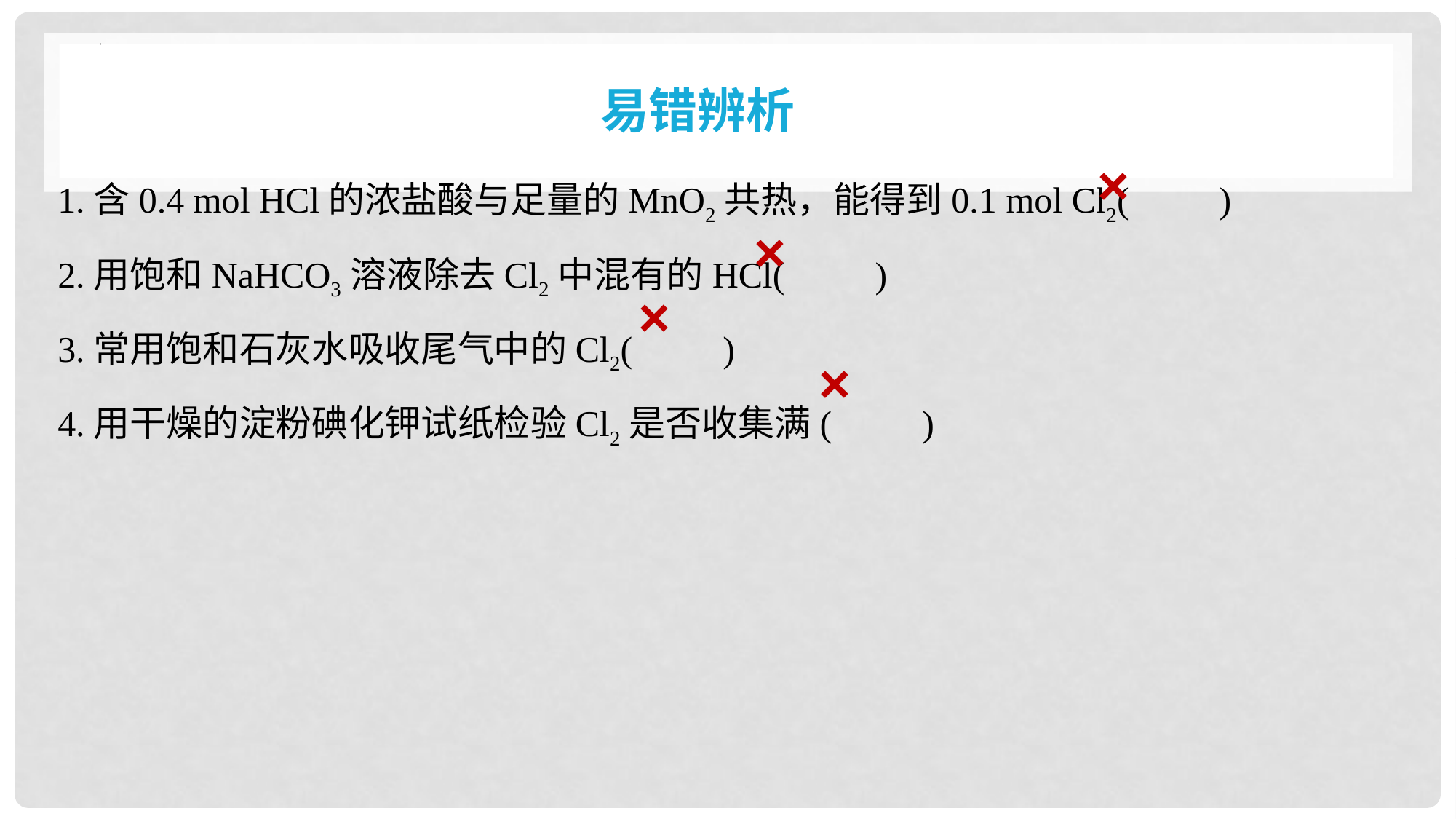

易错辨析
×
1.含0.4 mol HCl的浓盐酸与足量的MnO2共热，能得到0.1 mol Cl2(　　)
2.用饱和NaHCO3溶液除去Cl2中混有的HCl(　　)
3.常用饱和石灰水吸收尾气中的Cl2(　　)
4.用干燥的淀粉碘化钾试纸检验Cl2是否收集满(　　)
×
×
×